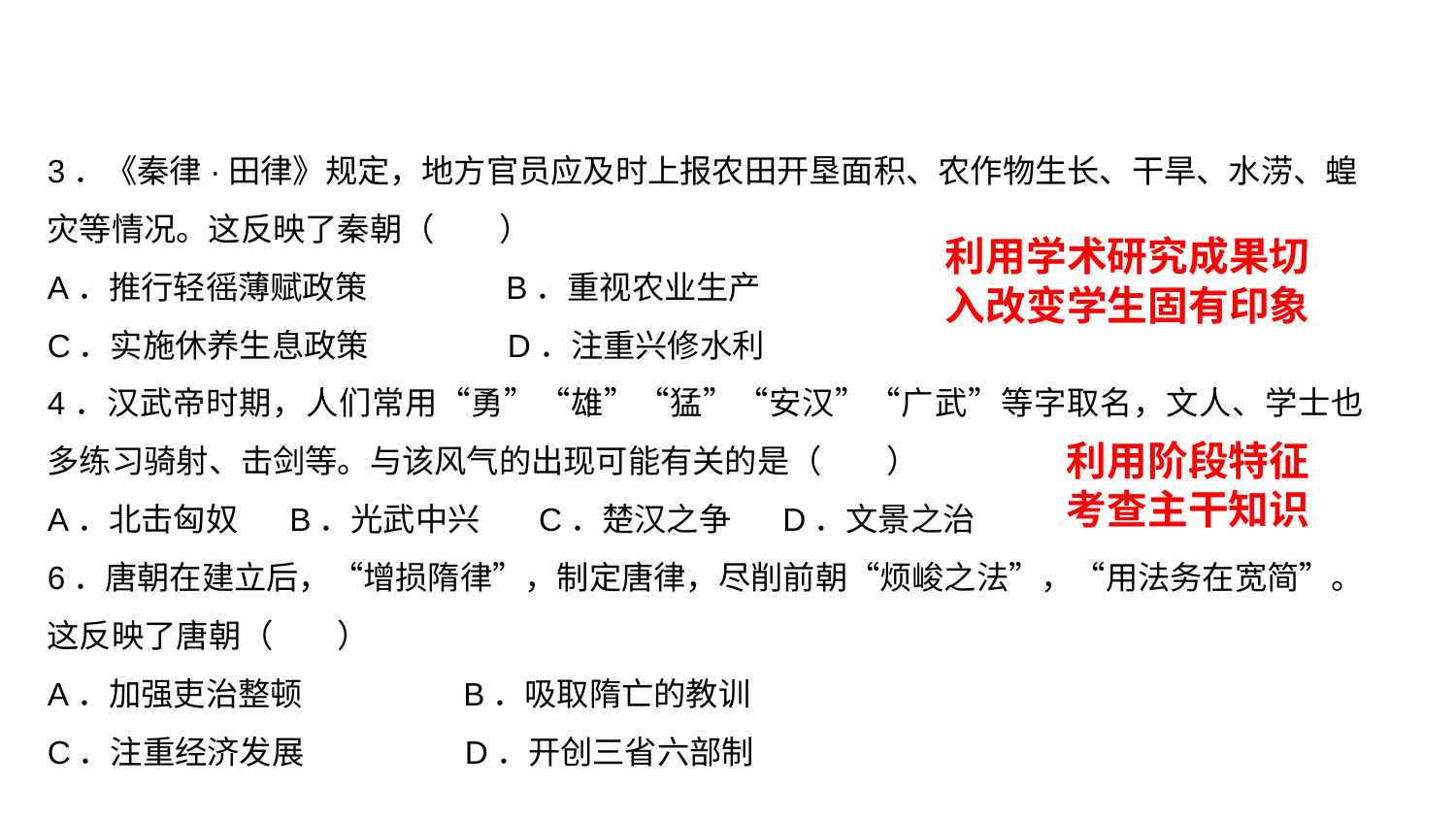

3．《秦律·田律》规定，地方官员应及时上报农田开垦面积、农作物生长、干旱、水涝、蝗灾等情况。这反映了秦朝（　　）
A．推行轻徭薄赋政策                  B．重视农业生产
C．实施休养生息政策                  D．注重兴修水利
4．汉武帝时期，人们常用“勇”“雄”“猛”“安汉”“广武”等字取名，文人、学士也多练习骑射、击剑等。与该风气的出现可能有关的是（　　）
A．北击匈奴      B．光武中兴       C．楚汉之争      D．文景之治
6．唐朝在建立后，“增损隋律”，制定唐律，尽削前朝“烦峻之法”，“用法务在宽简”。这反映了唐朝（　　）
A．加强吏治整顿                     B．吸取隋亡的教训
C．注重经济发展                     D．开创三省六部制
利用学术研究成果切入改变学生固有印象
利用阶段特征
考查主干知识